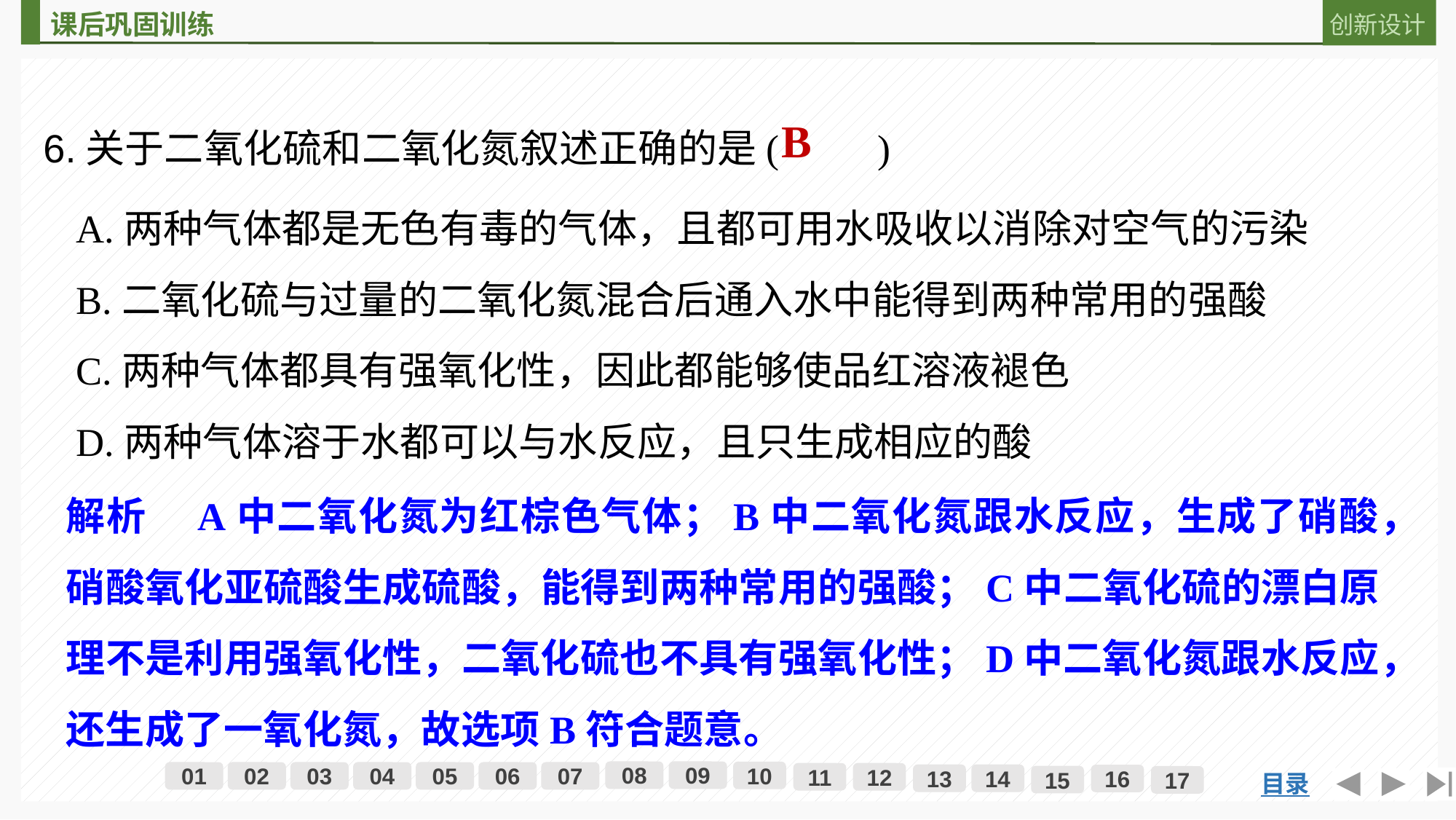

6.关于二氧化硫和二氧化氮叙述正确的是(　　)
B
A.两种气体都是无色有毒的气体，且都可用水吸收以消除对空气的污染
B.二氧化硫与过量的二氧化氮混合后通入水中能得到两种常用的强酸
C.两种气体都具有强氧化性，因此都能够使品红溶液褪色
D.两种气体溶于水都可以与水反应，且只生成相应的酸
解析　A中二氧化氮为红棕色气体；B中二氧化氮跟水反应，生成了硝酸，硝酸氧化亚硫酸生成硫酸，能得到两种常用的强酸；C中二氧化硫的漂白原理不是利用强氧化性，二氧化硫也不具有强氧化性；D中二氧化氮跟水反应，还生成了一氧化氮，故选项B符合题意。